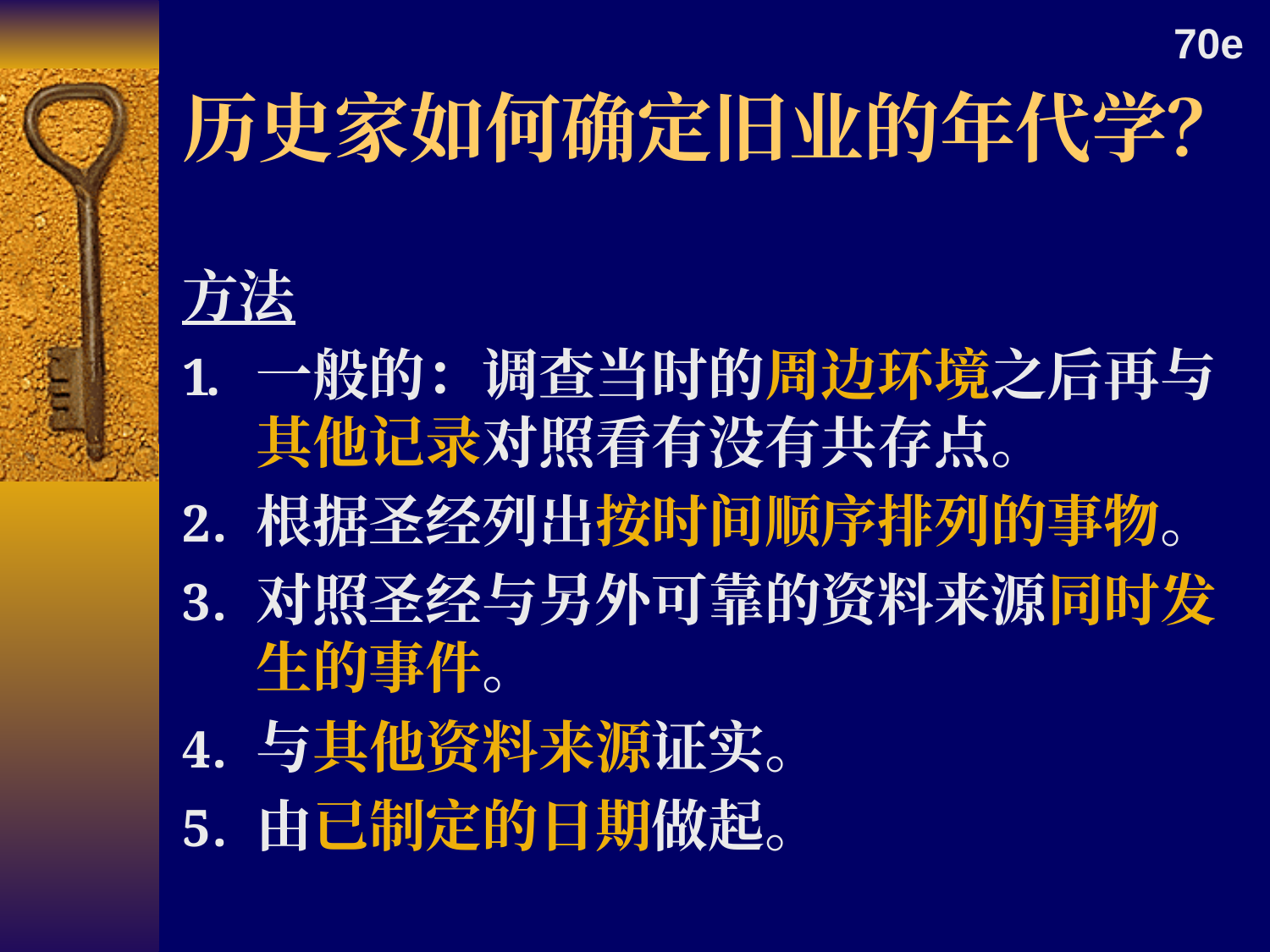

70e
# 历史家如何确定旧业的年代学？
方法
一般的：调查当时的周边环境之后再与其他记录对照看有没有共存点。
根据圣经列出按时间顺序排列的事物。
对照圣经与另外可靠的资料来源同时发生的事件。
与其他资料来源证实。
由已制定的日期做起。